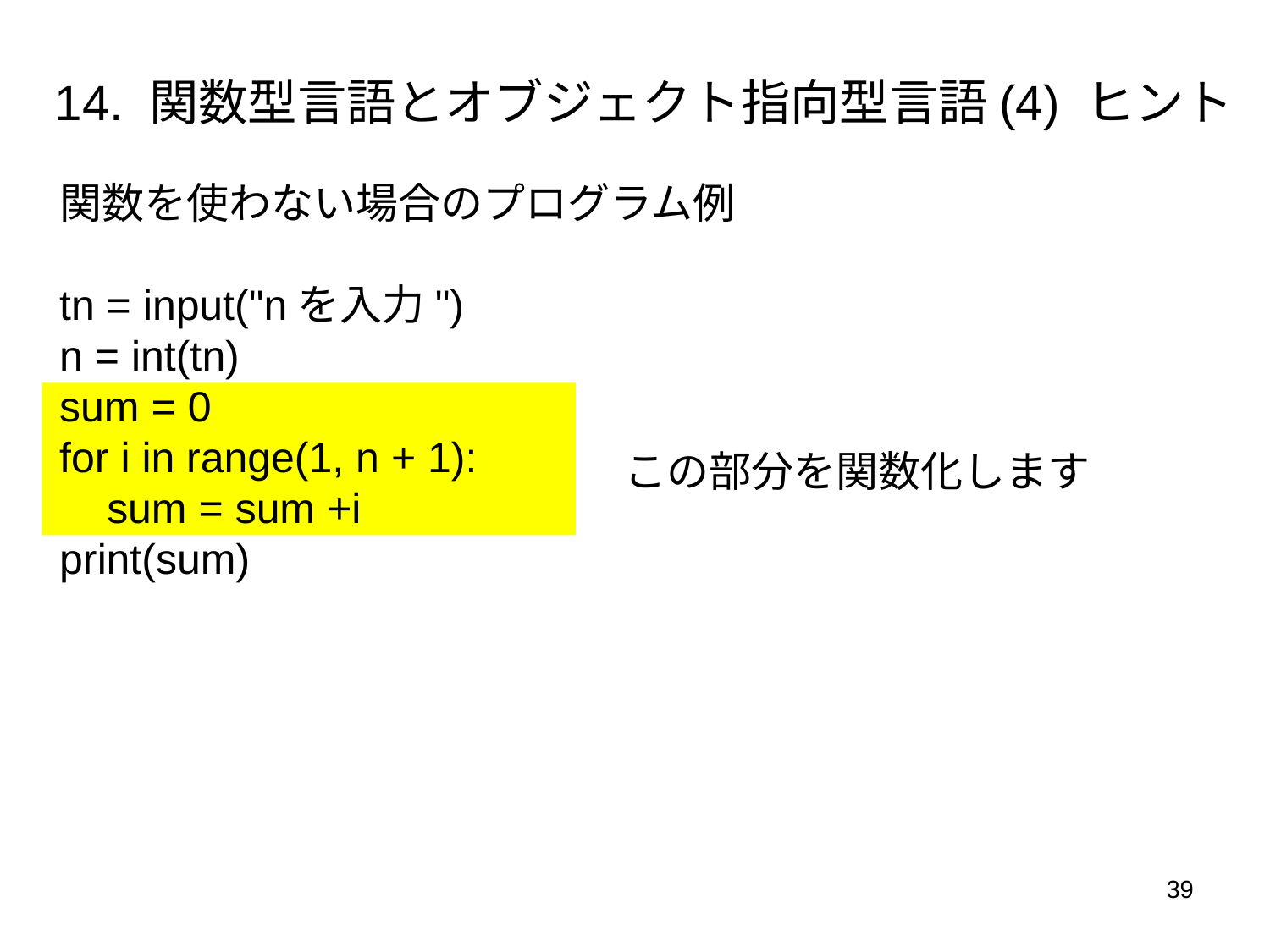

14. 関数型言語とオブジェクト指向型言語(4) ヒント
関数を使わない場合のプログラム例

tn = input("nを入力")
n = int(tn)
sum = 0
for i in range(1, n + 1):
    sum = sum +i
print(sum)

この部分を関数化します
39